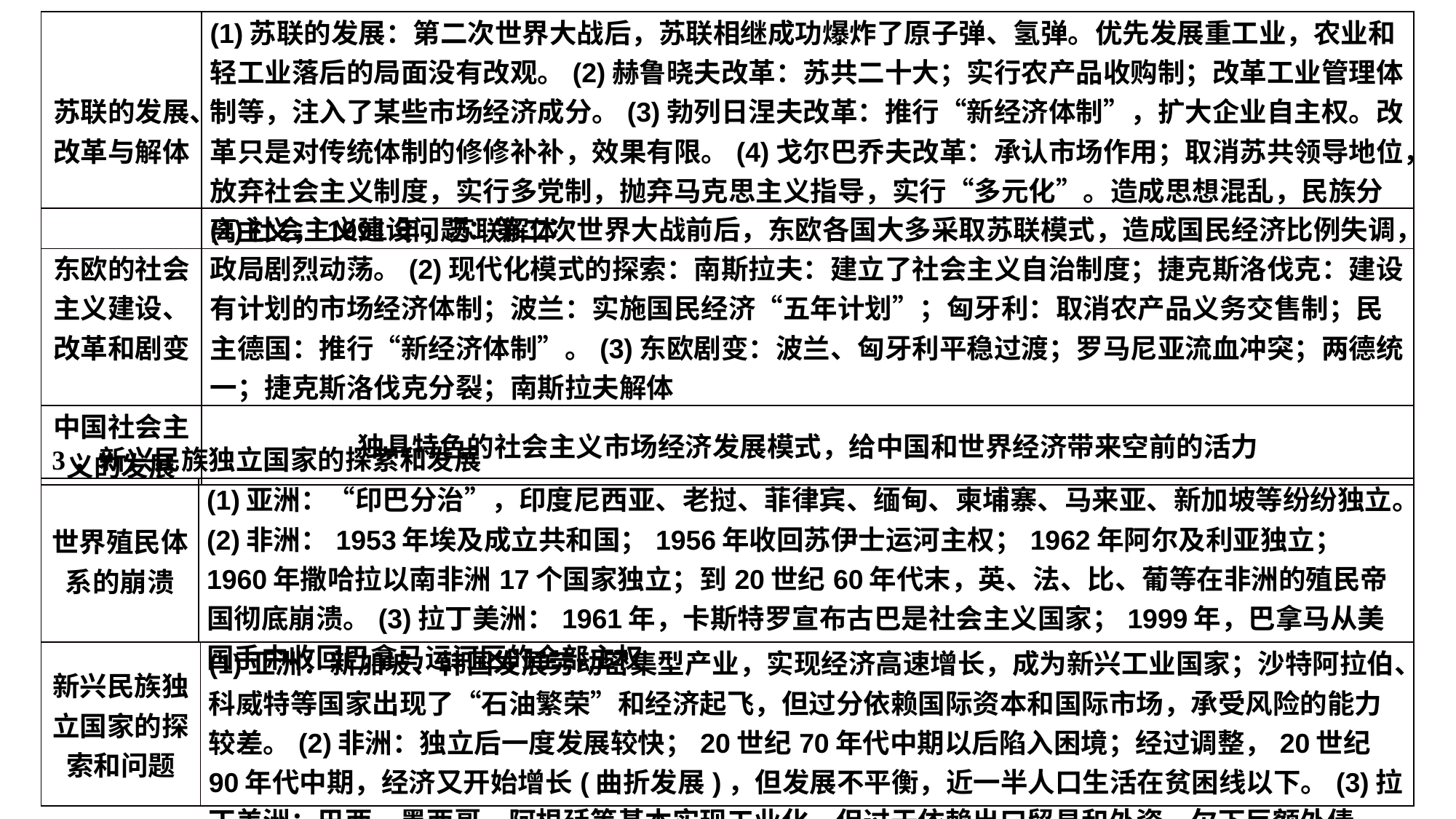

| 苏联的发展、改革与解体 | (1)苏联的发展：第二次世界大战后，苏联相继成功爆炸了原子弹、氢弹。优先发展重工业，农业和轻工业落后的局面没有改观。(2)赫鲁晓夫改革：苏共二十大；实行农产品收购制；改革工业管理体制等，注入了某些市场经济成分。(3)勃列日涅夫改革：推行“新经济体制”，扩大企业自主权。改革只是对传统体制的修修补补，效果有限。(4)戈尔巴乔夫改革：承认市场作用；取消苏共领导地位，放弃社会主义制度，实行多党制，抛弃马克思主义指导，实行“多元化”。造成思想混乱，民族分离主义，1991年，苏联解体 |
| --- | --- |
| 东欧的社会主义建设、改革和剧变 | (1)社会主义建设问题：第二次世界大战前后，东欧各国大多采取苏联模式，造成国民经济比例失调，政局剧烈动荡。(2)现代化模式的探索：南斯拉夫：建立了社会主义自治制度；捷克斯洛伐克：建设有计划的市场经济体制；波兰：实施国民经济“五年计划”；匈牙利：取消农产品义务交售制；民主德国：推行“新经济体制”。(3)东欧剧变：波兰、匈牙利平稳过渡；罗马尼亚流血冲突；两德统一；捷克斯洛伐克分裂；南斯拉夫解体 |
| --- | --- |
| 中国社会主义的发展 | 独具特色的社会主义市场经济发展模式，给中国和世界经济带来空前的活力 |

3．新兴民族独立国家的探索和发展

| 世界殖民体系的崩溃 | (1)亚洲：“印巴分治”，印度尼西亚、老挝、菲律宾、缅甸、柬埔寨、马来亚、新加坡等纷纷独立。(2)非洲：1953年埃及成立共和国；1956年收回苏伊士运河主权；1962年阿尔及利亚独立；1960年撒哈拉以南非洲17个国家独立；到20世纪60年代末，英、法、比、葡等在非洲的殖民帝国彻底崩溃。(3)拉丁美洲：1961年，卡斯特罗宣布古巴是社会主义国家；1999年，巴拿马从美国手中收回巴拿马运河区的全部主权 |
| --- | --- |
| 新兴民族独立国家的探索和问题 | (1)亚洲：新加坡、韩国发展劳动密集型产业，实现经济高速增长，成为新兴工业国家；沙特阿拉伯、科威特等国家出现了“石油繁荣”和经济起飞，但过分依赖国际资本和国际市场，承受风险的能力较差。(2)非洲：独立后一度发展较快；20世纪70年代中期以后陷入困境；经过调整，20世纪90年代中期，经济又开始增长(曲折发展)，但发展不平衡，近一半人口生活在贫困线以下。(3)拉丁美洲：巴西、墨西哥、阿根廷等基本实现工业化，但过于依赖出口贸易和外资，欠下巨额外债 |
| --- | --- |